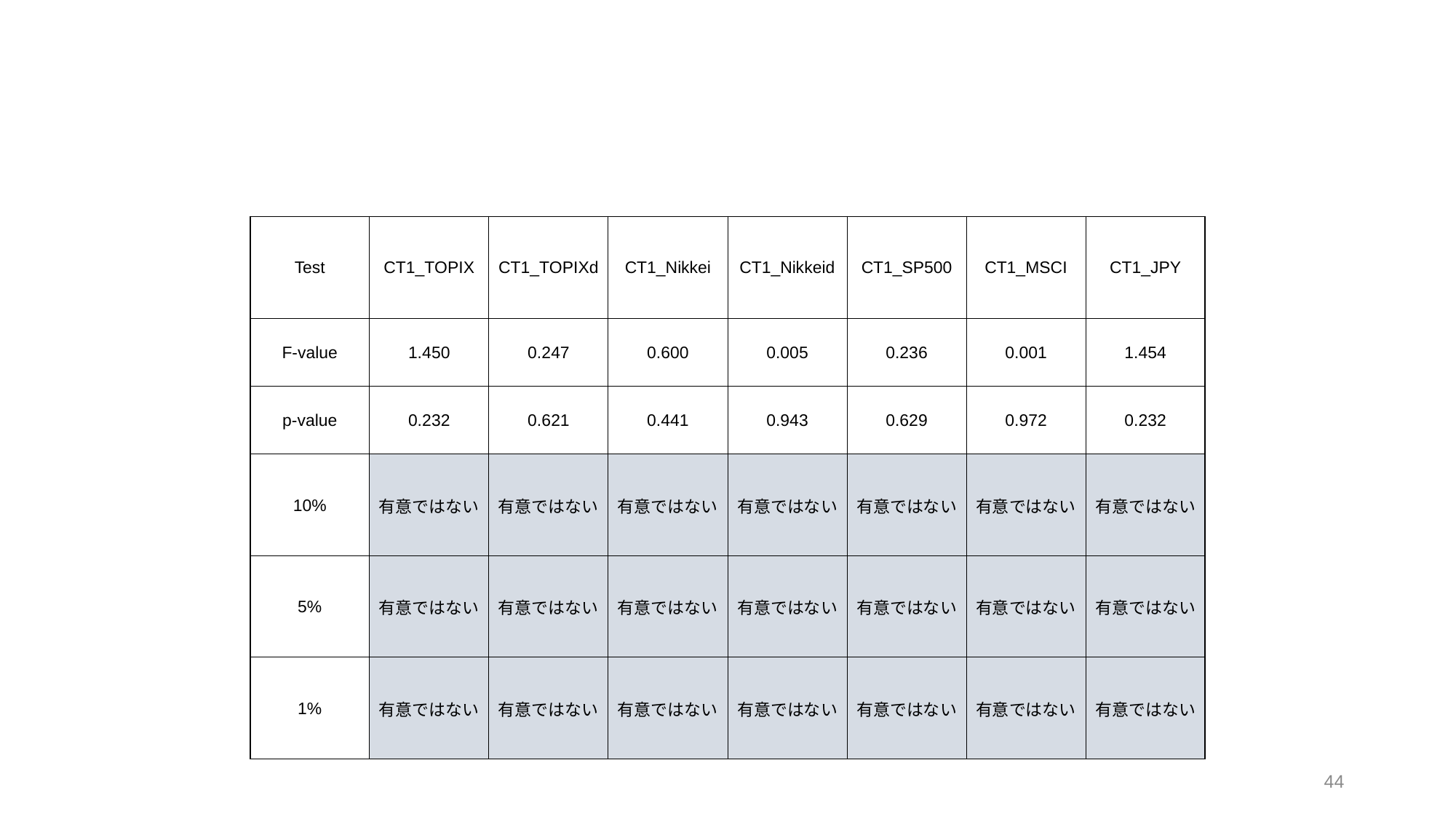

#
| Test | CT1\_TOPIX | CT1\_TOPIXd | CT1\_Nikkei | CT1\_Nikkeid | CT1\_SP500 | CT1\_MSCI | CT1\_JPY |
| --- | --- | --- | --- | --- | --- | --- | --- |
| F-value | 1.450 | 0.247 | 0.600 | 0.005 | 0.236 | 0.001 | 1.454 |
| p-value | 0.232 | 0.621 | 0.441 | 0.943 | 0.629 | 0.972 | 0.232 |
| 10% | 有意ではない | 有意ではない | 有意ではない | 有意ではない | 有意ではない | 有意ではない | 有意ではない |
| 5% | 有意ではない | 有意ではない | 有意ではない | 有意ではない | 有意ではない | 有意ではない | 有意ではない |
| 1% | 有意ではない | 有意ではない | 有意ではない | 有意ではない | 有意ではない | 有意ではない | 有意ではない |
44